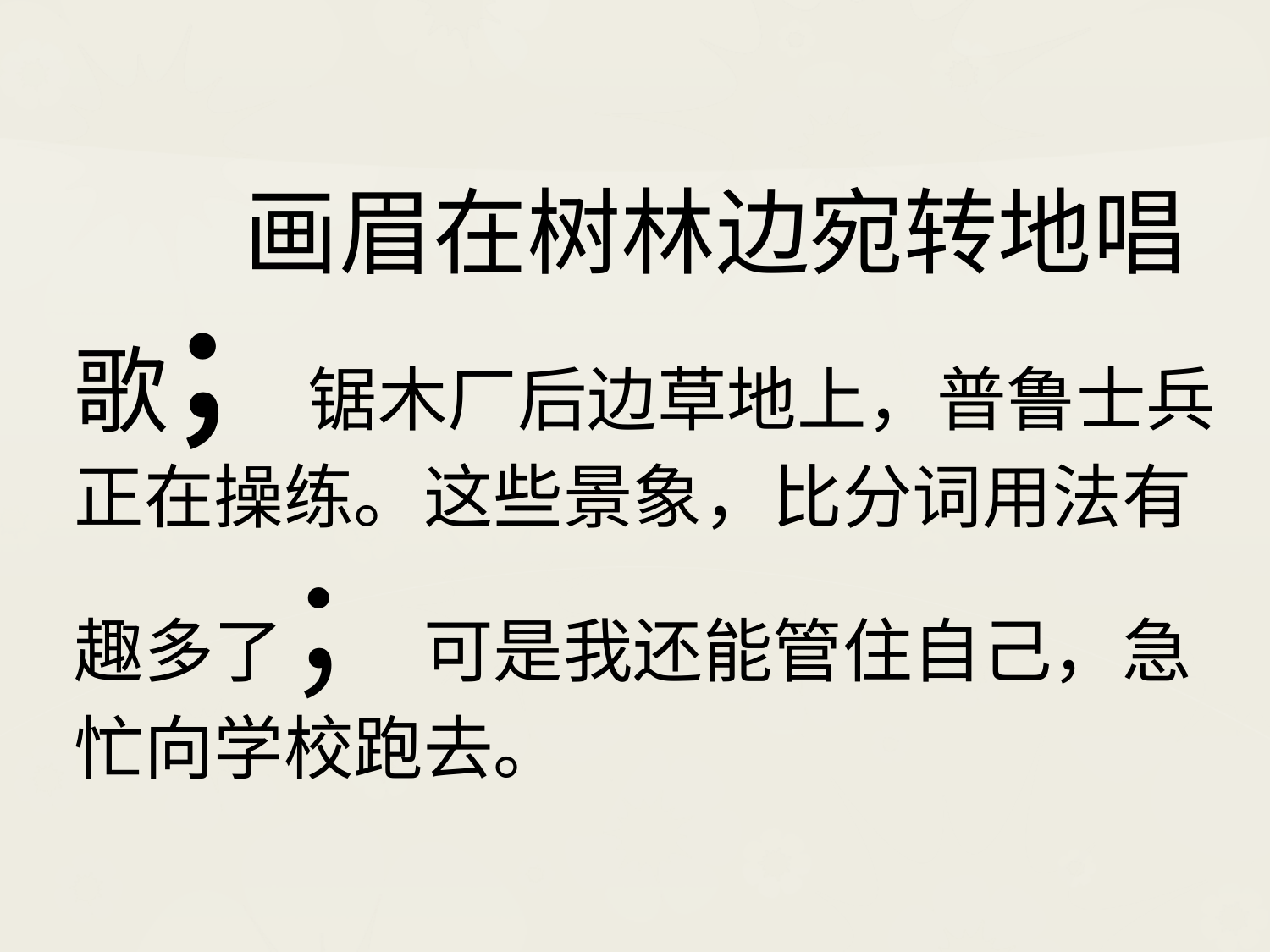

画眉在树林边宛转地唱歌；锯木厂后边草地上，普鲁士兵正在操练。这些景象，比分词用法有趣多了；可是我还能管住自己，急忙向学校跑去。